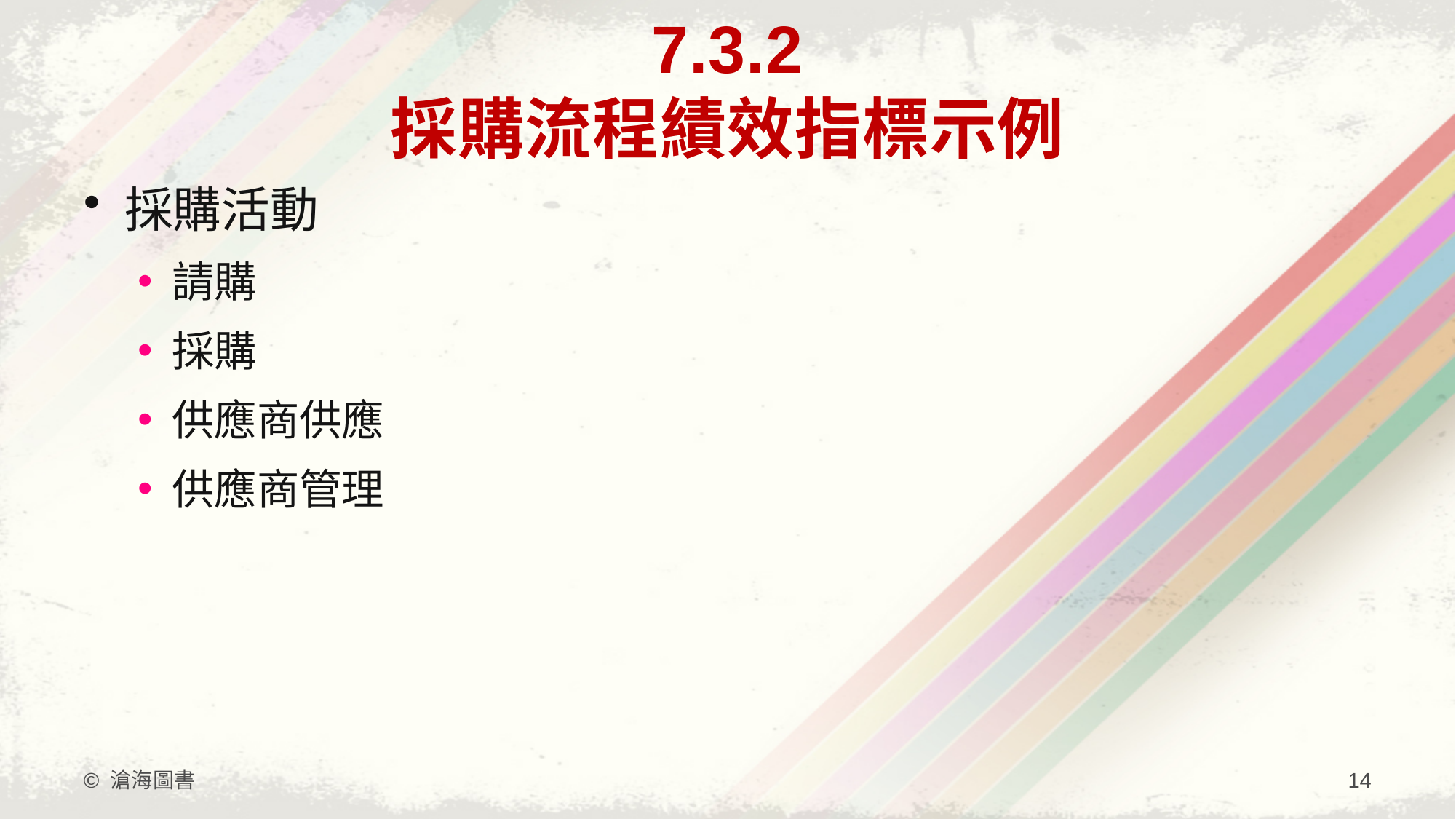

# 7.3.2 採購流程績效指標示例
採購活動
請購
採購
供應商供應
供應商管理
© 滄海圖書
14